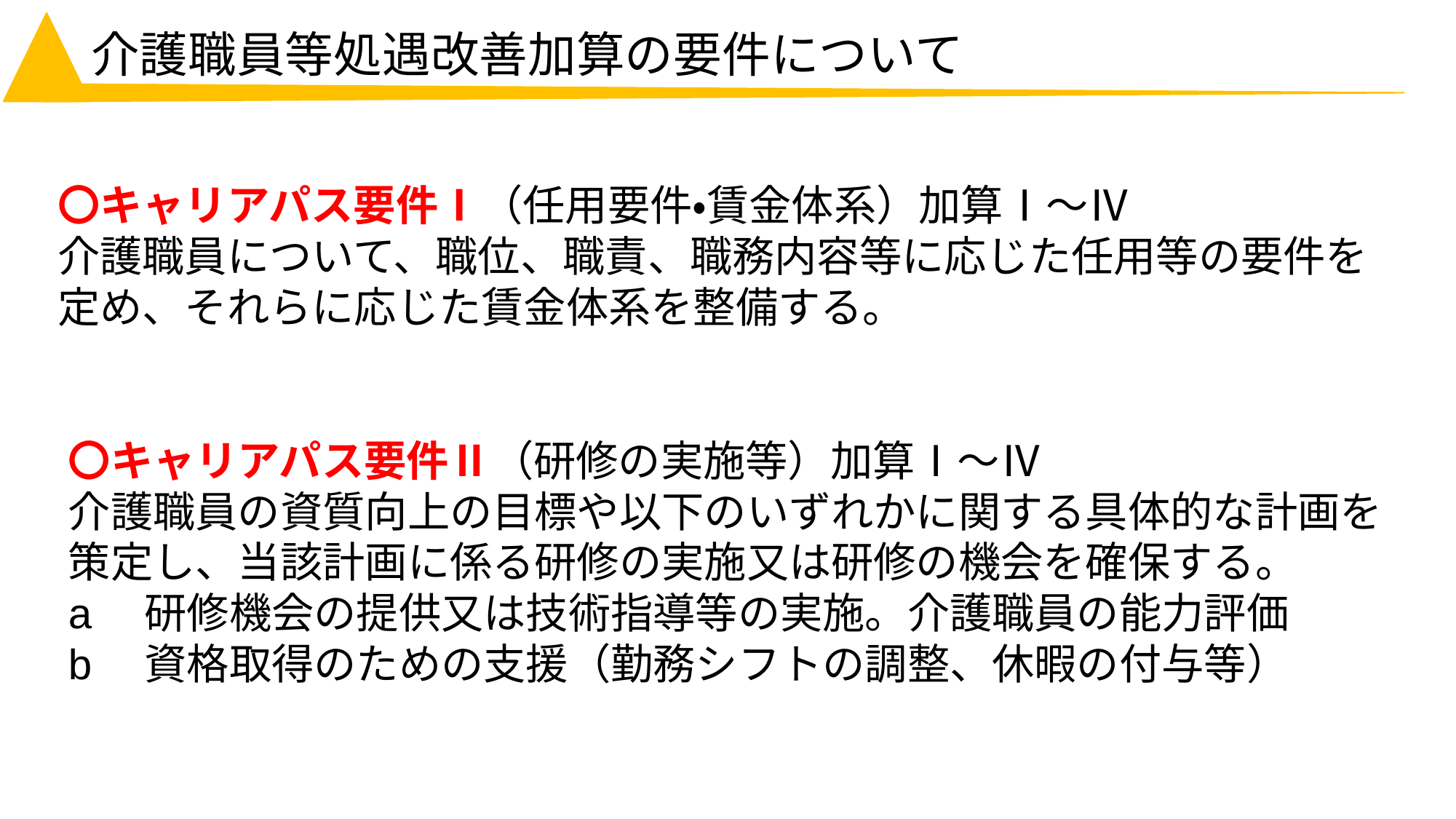

# 介護職員等処遇改善加算の要件について
〇キャリアパス要件Ⅰ（任用要件・賃金体系）加算Ⅰ～Ⅳ
介護職員について、職位、職責、職務内容等に応じた任用等の要件を定め、それらに応じた賃金体系を整備する。
〇キャリアパス要件Ⅱ（研修の実施等）加算Ⅰ～Ⅳ
介護職員の資質向上の目標や以下のいずれかに関する具体的な計画を策定し、当該計画に係る研修の実施又は研修の機会を確保する。
a　研修機会の提供又は技術指導等の実施。介護職員の能力評価
b　資格取得のための支援（勤務シフトの調整、休暇の付与等）